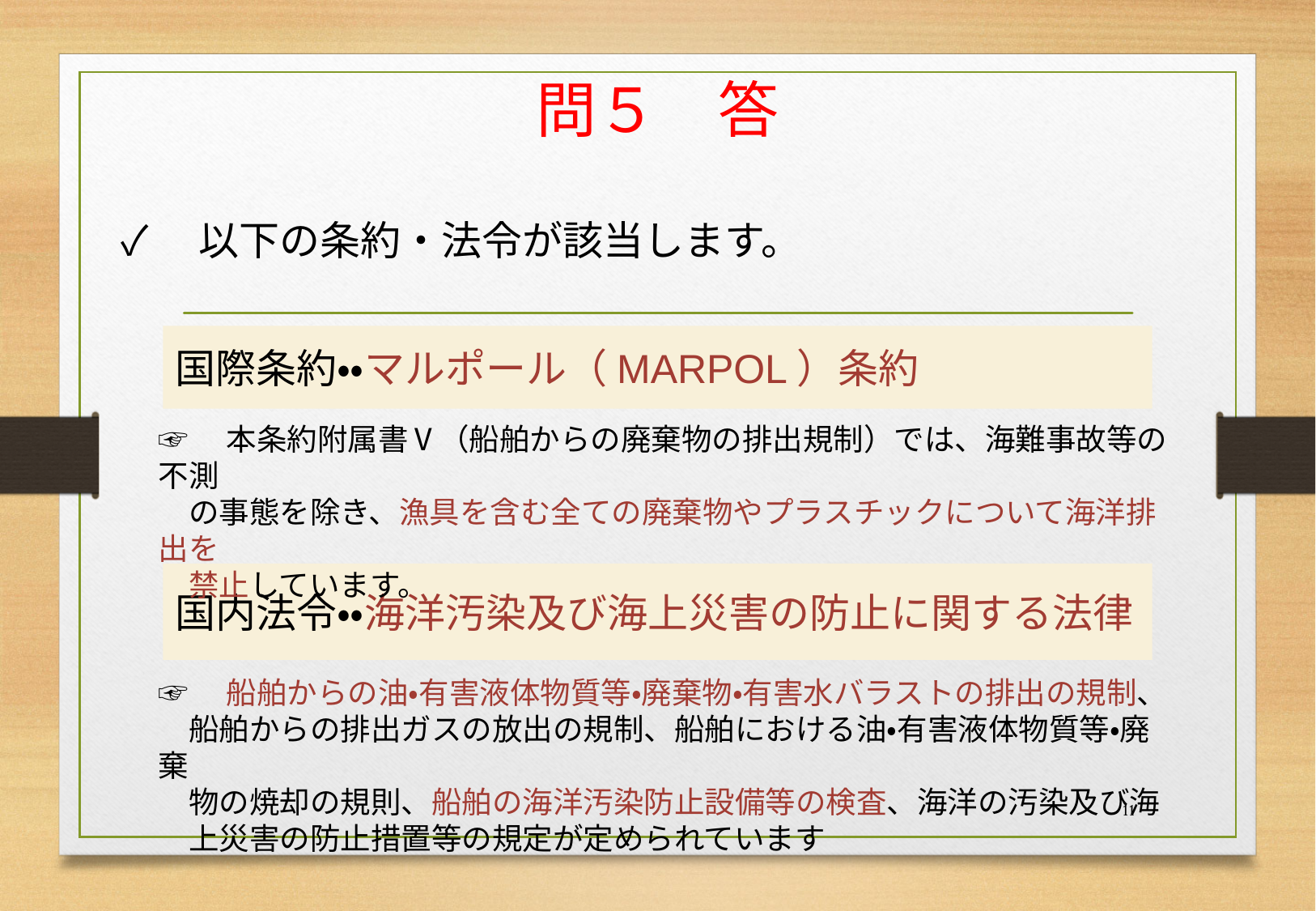

問５　答
✓　以下の条約・法令が該当します。
国際条約・・マルポール（MARPOL）条約
☞　本条約附属書Ⅴ（船舶からの廃棄物の排出規制）では、海難事故等の不測
　の事態を除き、漁具を含む全ての廃棄物やプラスチックについて海洋排出を
　禁止しています。
国内法令・・海洋汚染及び海上災害の防止に関する法律
☞　船舶からの油・有害液体物質等・廃棄物・有害水バラストの排出の規制、
　船舶からの排出ガスの放出の規制、船舶における油・有害液体物質等・廃棄
　物の焼却の規則、船舶の海洋汚染防止設備等の検査、海洋の汚染及び海
　上災害の防止措置等の規定が定められています
11